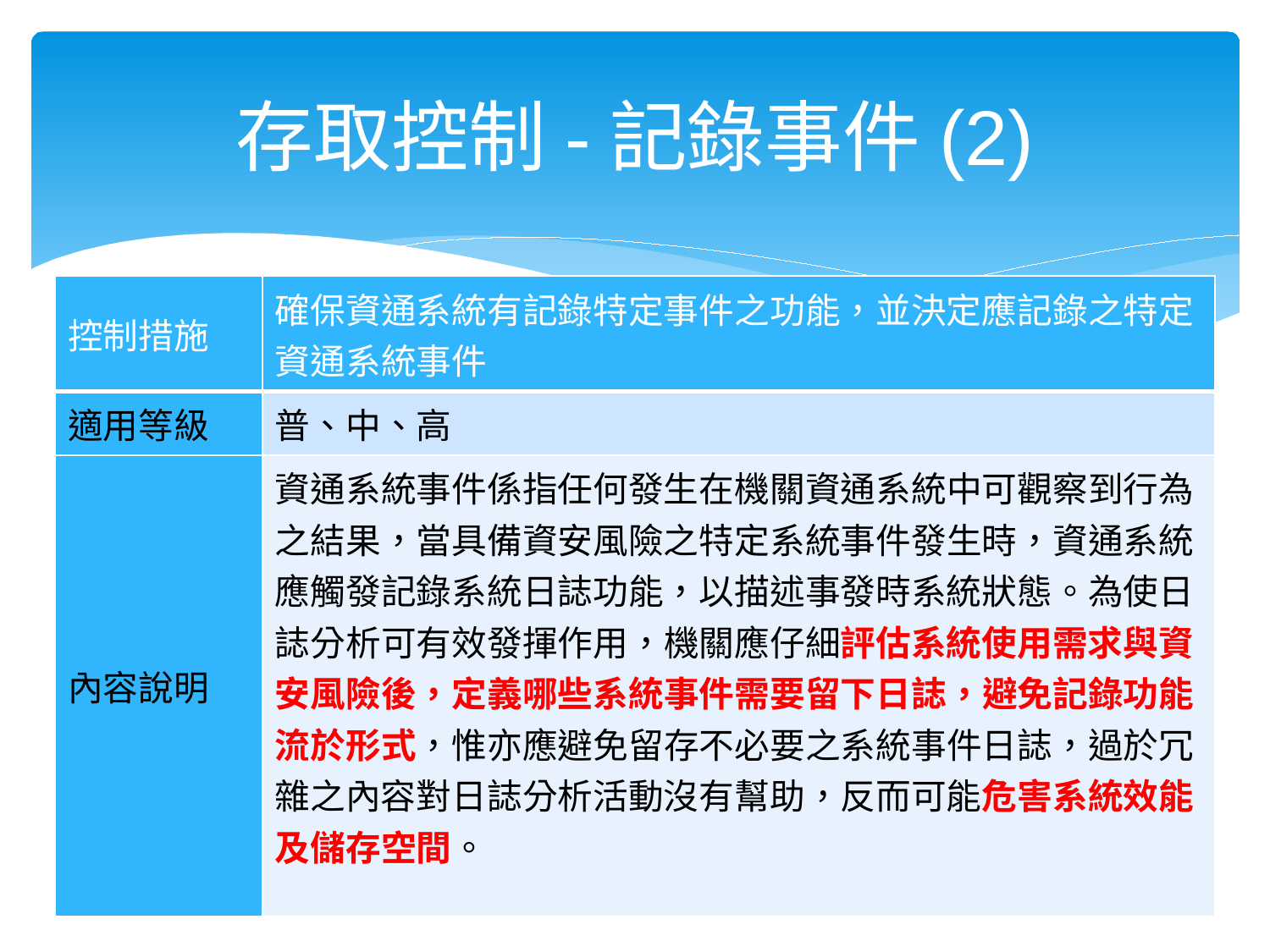

# 存取控制-記錄事件(2)
| 控制措施 | 確保資通系統有記錄特定事件之功能，並決定應記錄之特定資通系統事件 |
| --- | --- |
| 適用等級 | 普、中、高 |
| 內容說明 | 資通系統事件係指任何發生在機關資通系統中可觀察到行為之結果，當具備資安風險之特定系統事件發生時，資通系統應觸發記錄系統日誌功能，以描述事發時系統狀態。為使日誌分析可有效發揮作用，機關應仔細評估系統使用需求與資安風險後，定義哪些系統事件需要留下日誌，避免記錄功能流於形式，惟亦應避免留存不必要之系統事件日誌，過於冗雜之內容對日誌分析活動沒有幫助，反而可能危害系統效能及儲存空間。 |